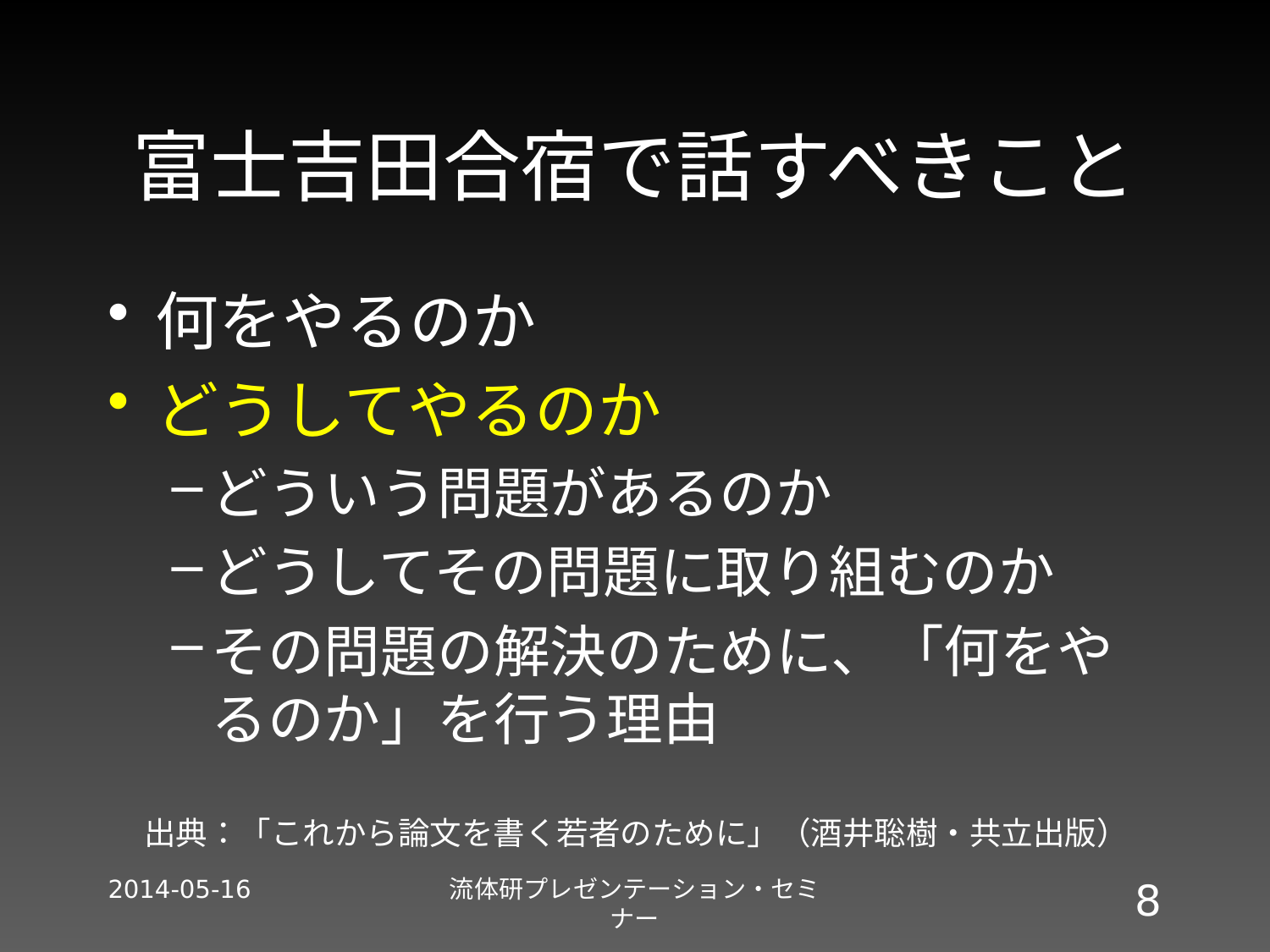

# 富士吉田合宿で話すべきこと
何をやるのか
どうしてやるのか
どういう問題があるのか
どうしてその問題に取り組むのか
その問題の解決のために、「何をやるのか」を行う理由
出典：「これから論文を書く若者のために」（酒井聡樹・共立出版）
2014-05-16
流体研プレゼンテーション・セミナー
8